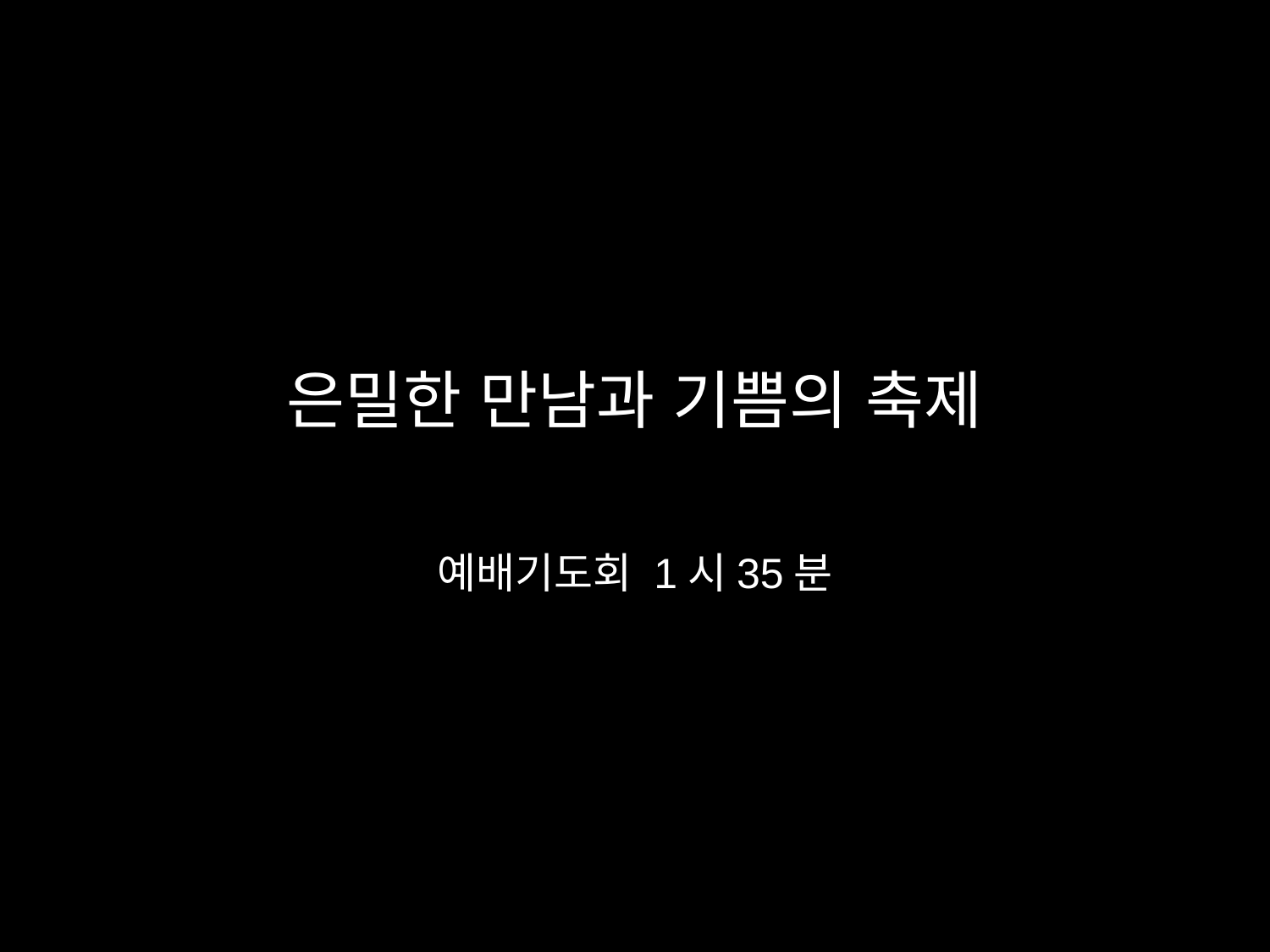

# 은밀한 만남과 기쁨의 축제
예배기도회 1시35분